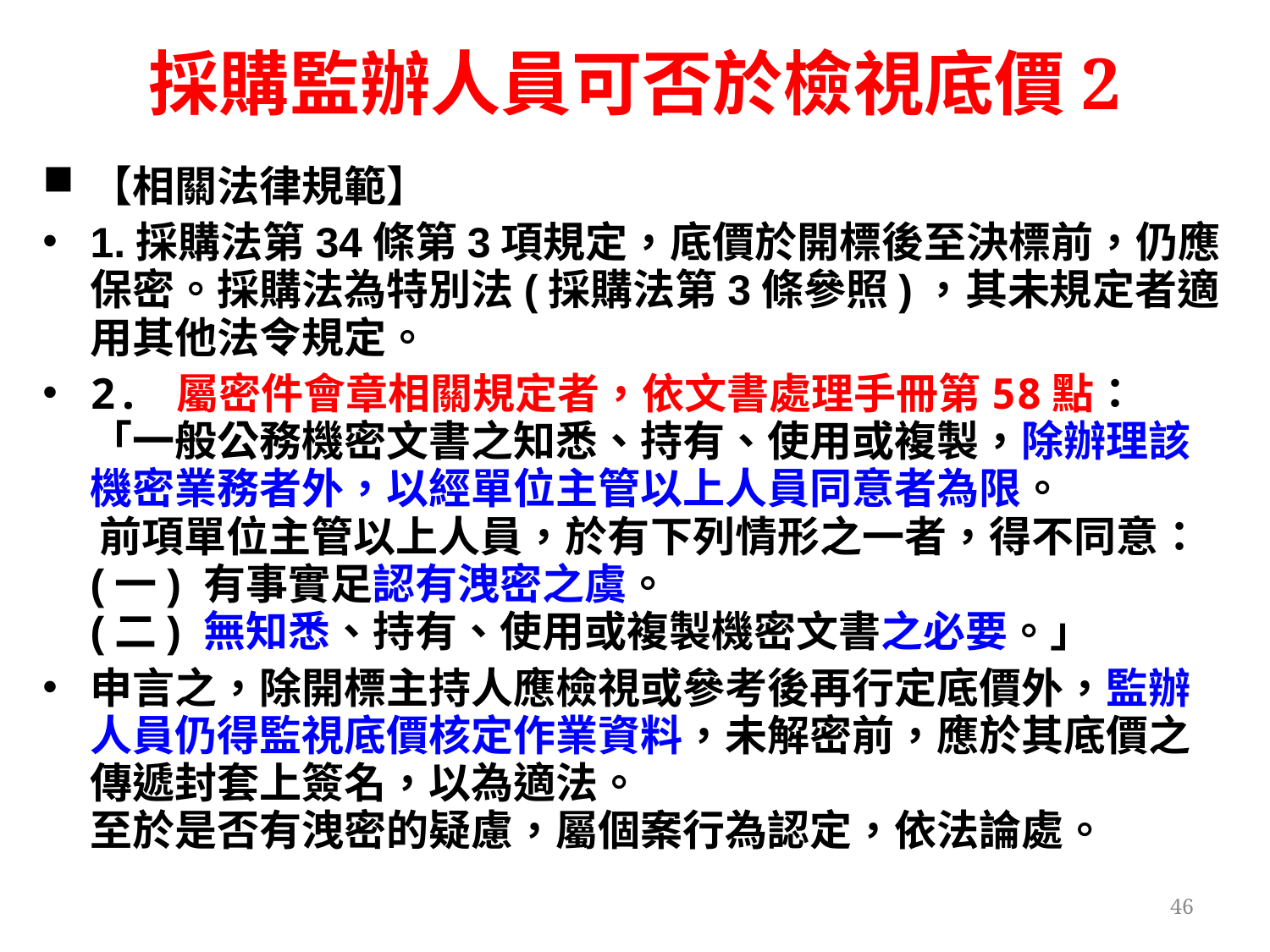

# 採購監辦人員可否於檢視底價2
【相關法律規範】
1.採購法第34條第3項規定，底價於開標後至決標前，仍應保密。採購法為特別法(採購法第3條參照)，其未規定者適用其他法令規定。
2. 屬密件會章相關規定者，依文書處理手冊第58點：
「一般公務機密文書之知悉、持有、使用或複製，除辦理該 機密業務者外，以經單位主管以上人員同意者為限。
 前項單位主管以上人員，於有下列情形之一者，得不同意： (一) 有事實足認有洩密之虞。
(二) 無知悉、持有、使用或複製機密文書之必要。」
申言之，除開標主持人應檢視或參考後再行定底價外，監辦人員仍得監視底價核定作業資料，未解密前，應於其底價之傳遞封套上簽名，以為適法。
至於是否有洩密的疑慮，屬個案行為認定，依法論處。
46